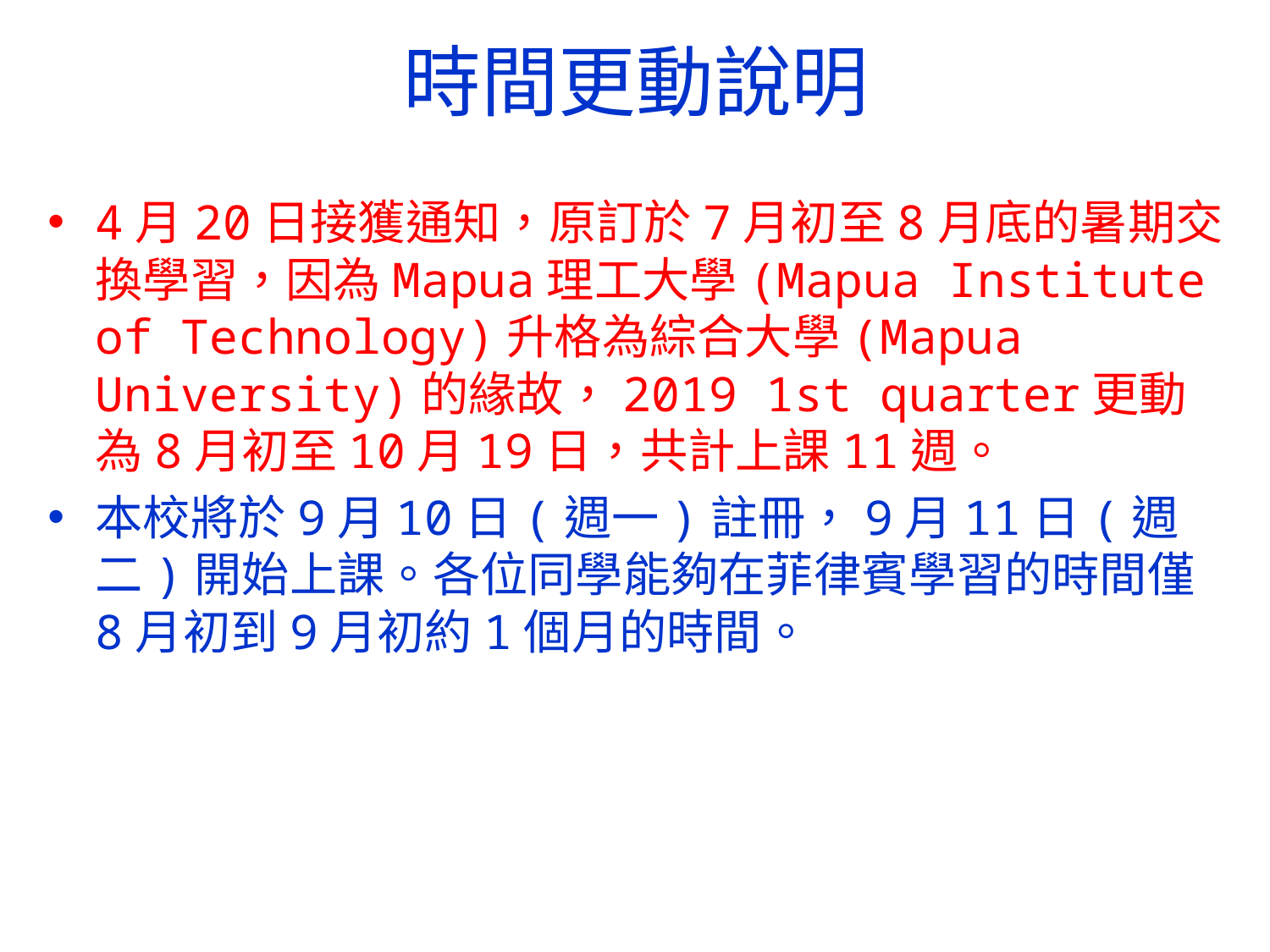

# 時間更動說明
4月20日接獲通知，原訂於7月初至8月底的暑期交換學習，因為Mapua理工大學(Mapua Institute of Technology)升格為綜合大學(Mapua University)的緣故，2019 1st quarter更動為8月初至10月19日，共計上課11週。
本校將於9月10日(週一)註冊，9月11日(週二)開始上課。各位同學能夠在菲律賓學習的時間僅8月初到9月初約1個月的時間。